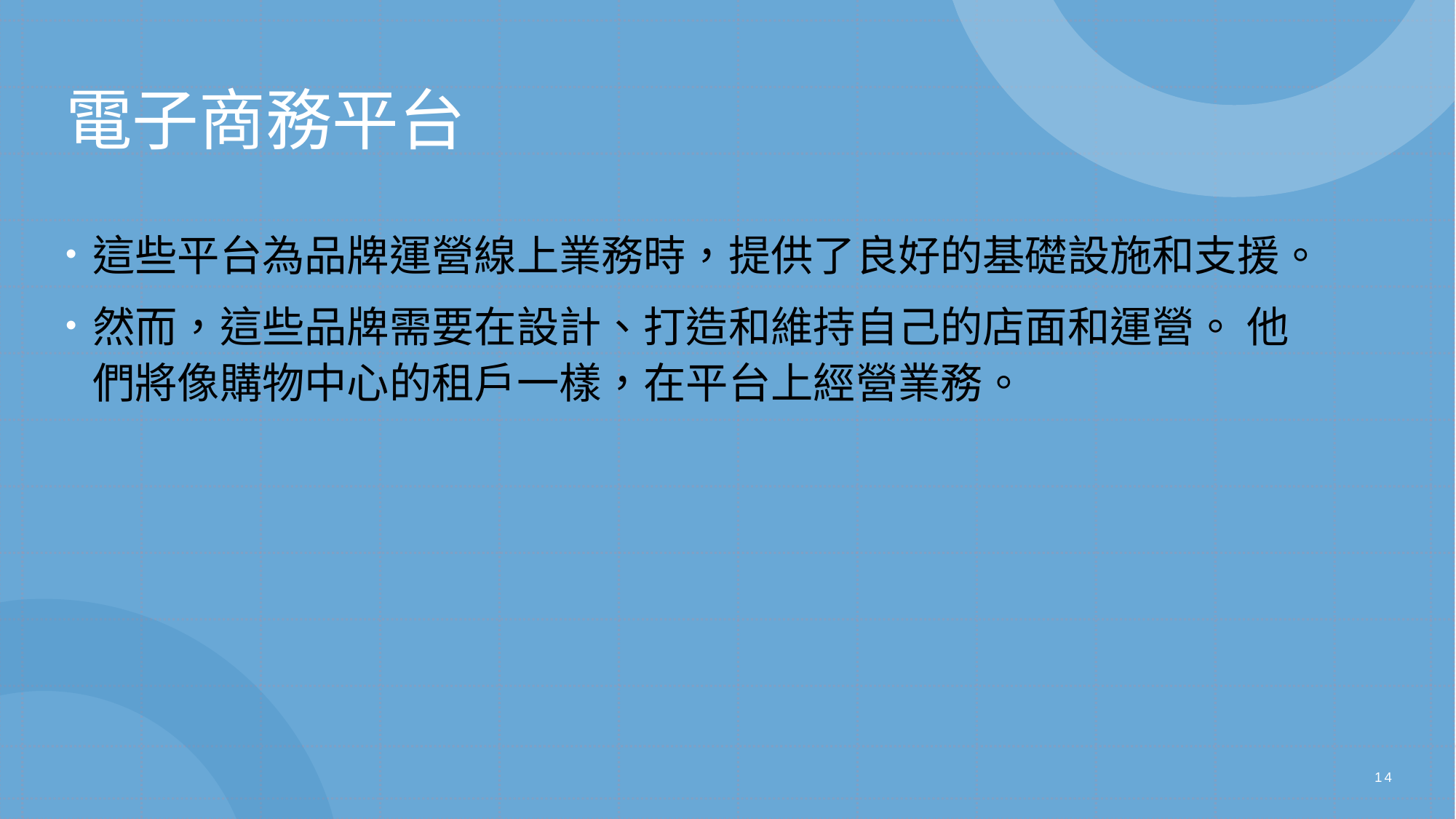

# 電子商務平台
這些平台為品牌運營線上業務時，提供了良好的基礎設施和支援。
然而，這些品牌需要在設計、打造和維持自己的店面和運營。 他們將像購物中心的租戶一樣，在平台上經營業務。
14